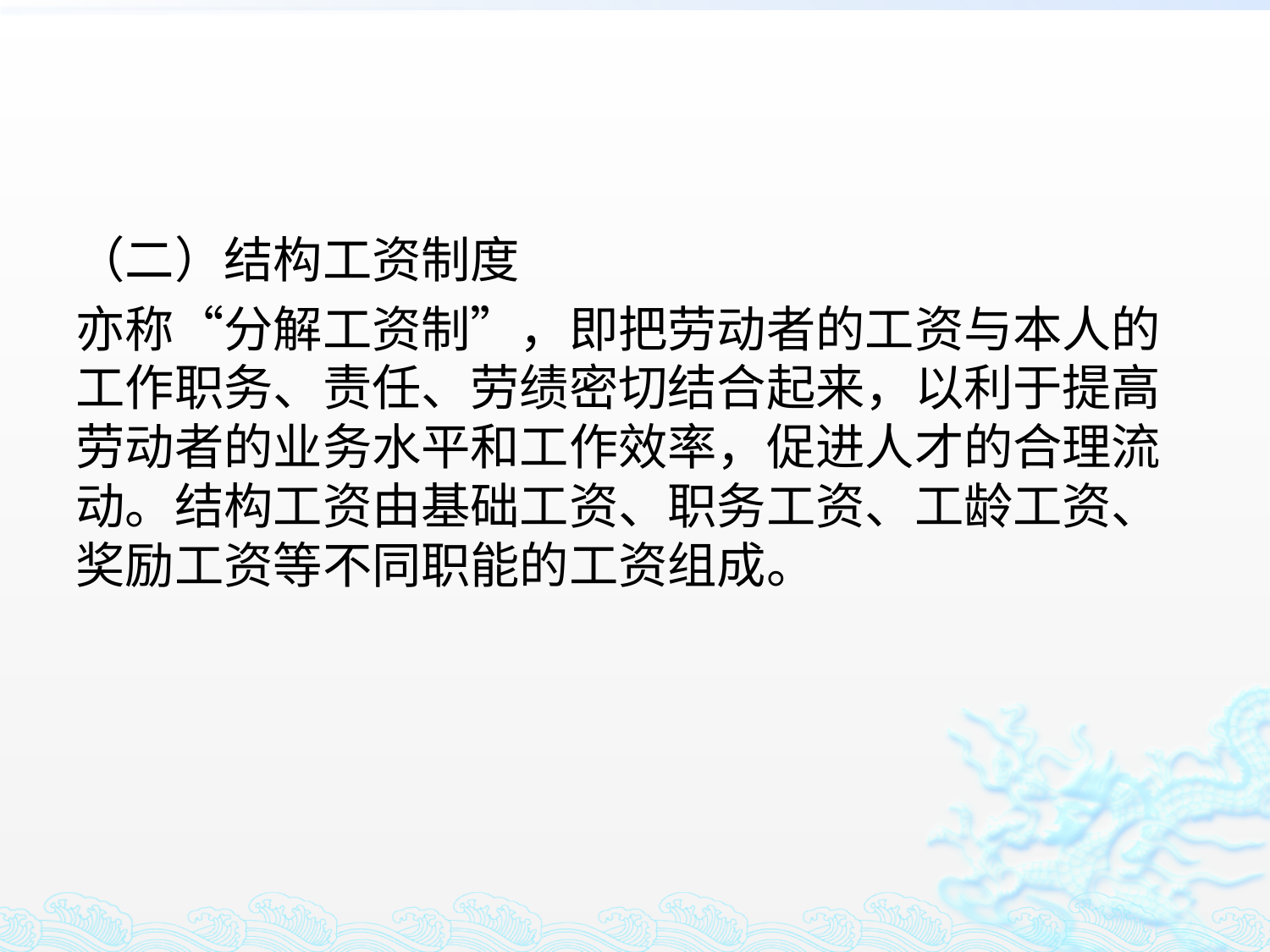

#
（二）结构工资制度
亦称“分解工资制”，即把劳动者的工资与本人的工作职务、责任、劳绩密切结合起来，以利于提高劳动者的业务水平和工作效率，促进人才的合理流动。结构工资由基础工资、职务工资、工龄工资、奖励工资等不同职能的工资组成。